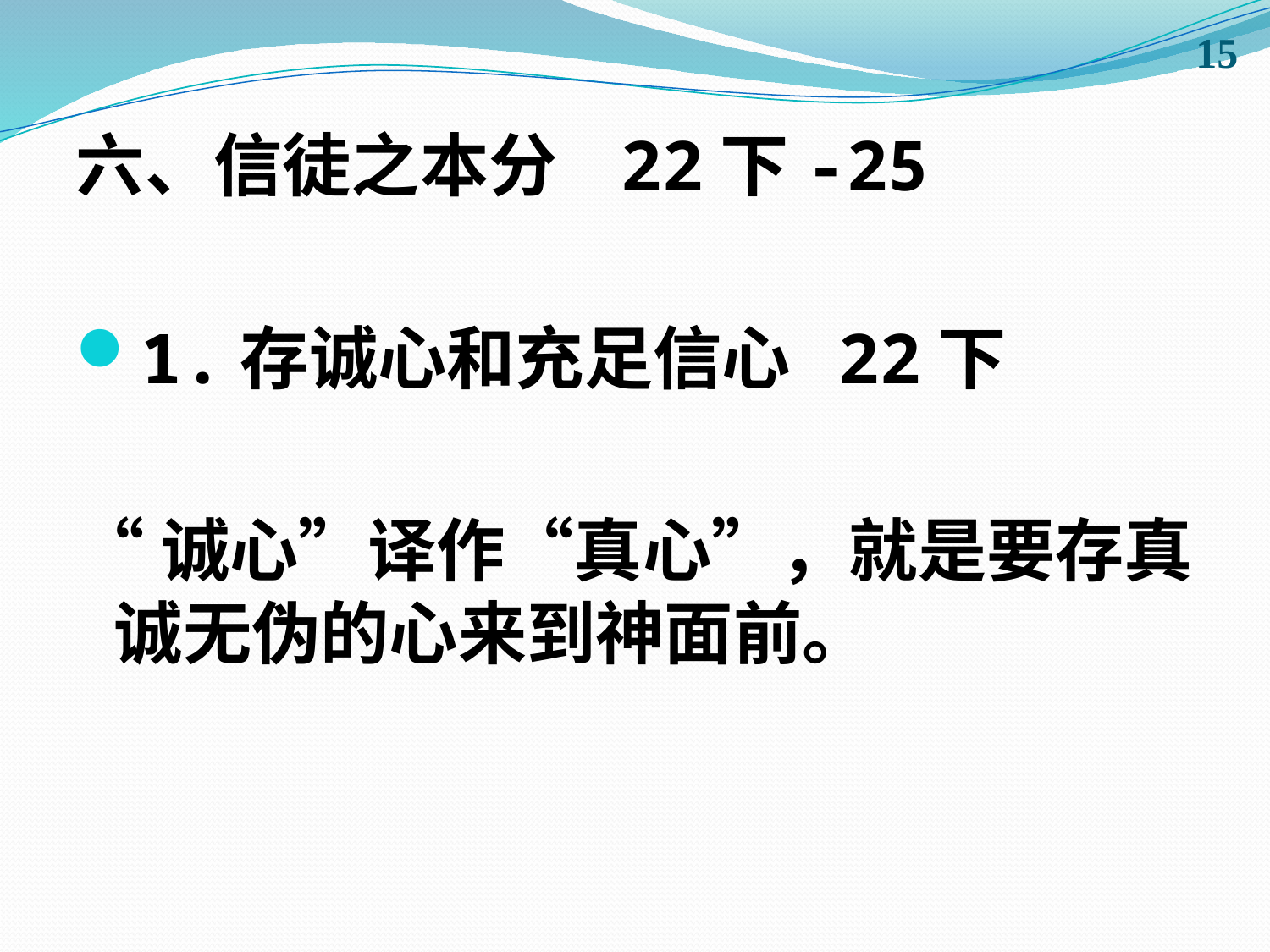

15
六、信徒之本分   22下-25

1.存诚心和充足信心  22下

“诚心”译作“真心”，就是要存真诚无伪的心来到神面前。